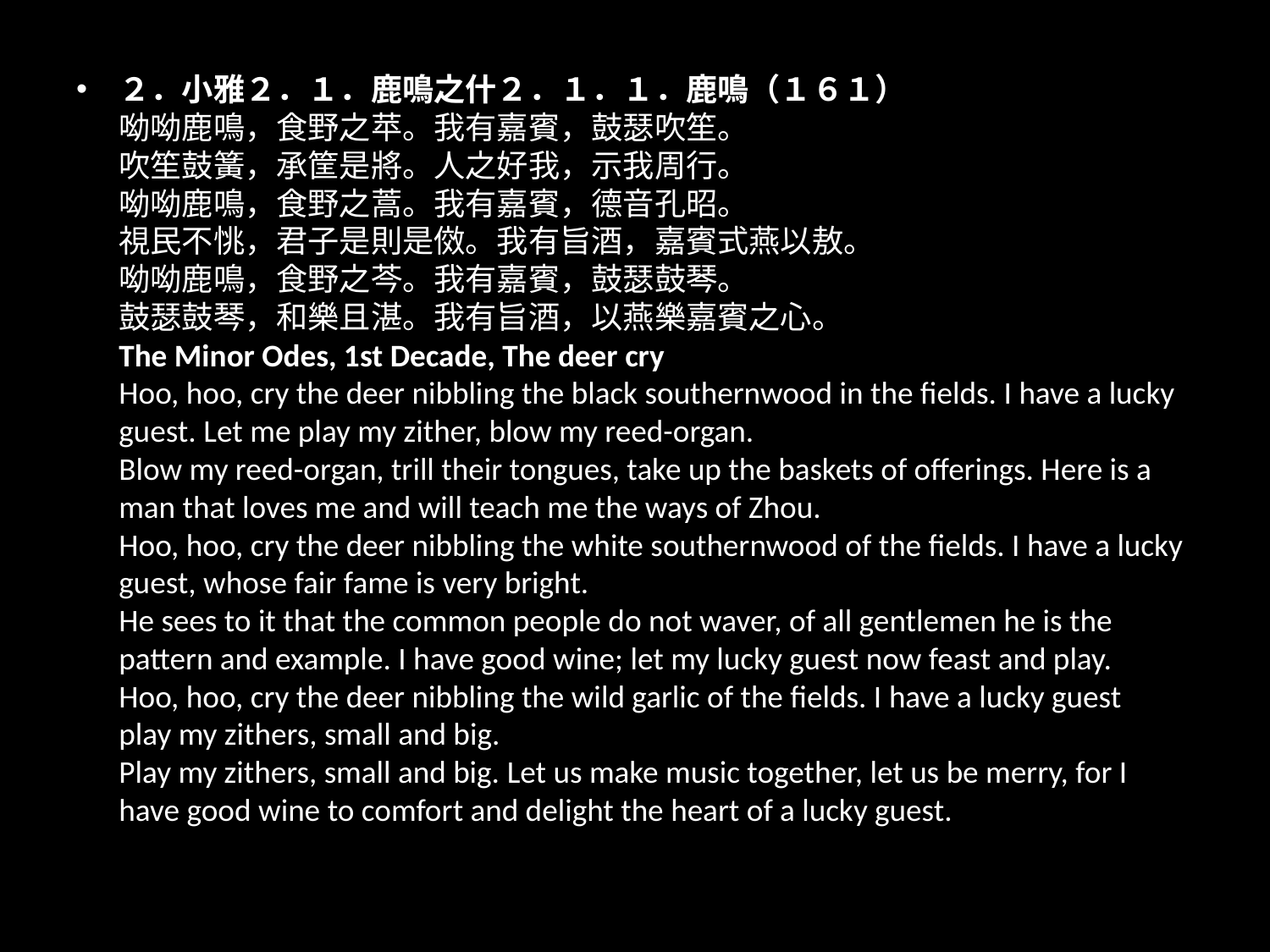

#
２．小雅２．１．鹿鳴之什２．１．１．鹿鳴（１６１）
呦呦鹿鳴，食野之苹。我有嘉賓，鼓瑟吹笙。
吹笙鼓簧，承筐是將。人之好我，示我周行。
呦呦鹿鳴，食野之蒿。我有嘉賓，德音孔昭。
視民不恌，君子是則是傚。我有旨酒，嘉賓式燕以敖。
呦呦鹿鳴，食野之芩。我有嘉賓，鼓瑟鼓琴。
鼓瑟鼓琴，和樂且湛。我有旨酒，以燕樂嘉賓之心。
The Minor Odes, 1st Decade, The deer cry
Hoo, hoo, cry the deer nibbling the black southernwood in the fields. I have a lucky guest. Let me play my zither, blow my reed-organ.
Blow my reed-organ, trill their tongues, take up the baskets of offerings. Here is a man that loves me and will teach me the ways of Zhou.
Hoo, hoo, cry the deer nibbling the white southernwood of the fields. I have a lucky guest, whose fair fame is very bright.
He sees to it that the common people do not waver, of all gentlemen he is the pattern and example. I have good wine; let my lucky guest now feast and play.
Hoo, hoo, cry the deer nibbling the wild garlic of the fields. I have a lucky guest. I play my zithers, small and big.
Play my zithers, small and big. Let us make music together, let us be merry, for I have good wine to comfort and delight the heart of a lucky guest.